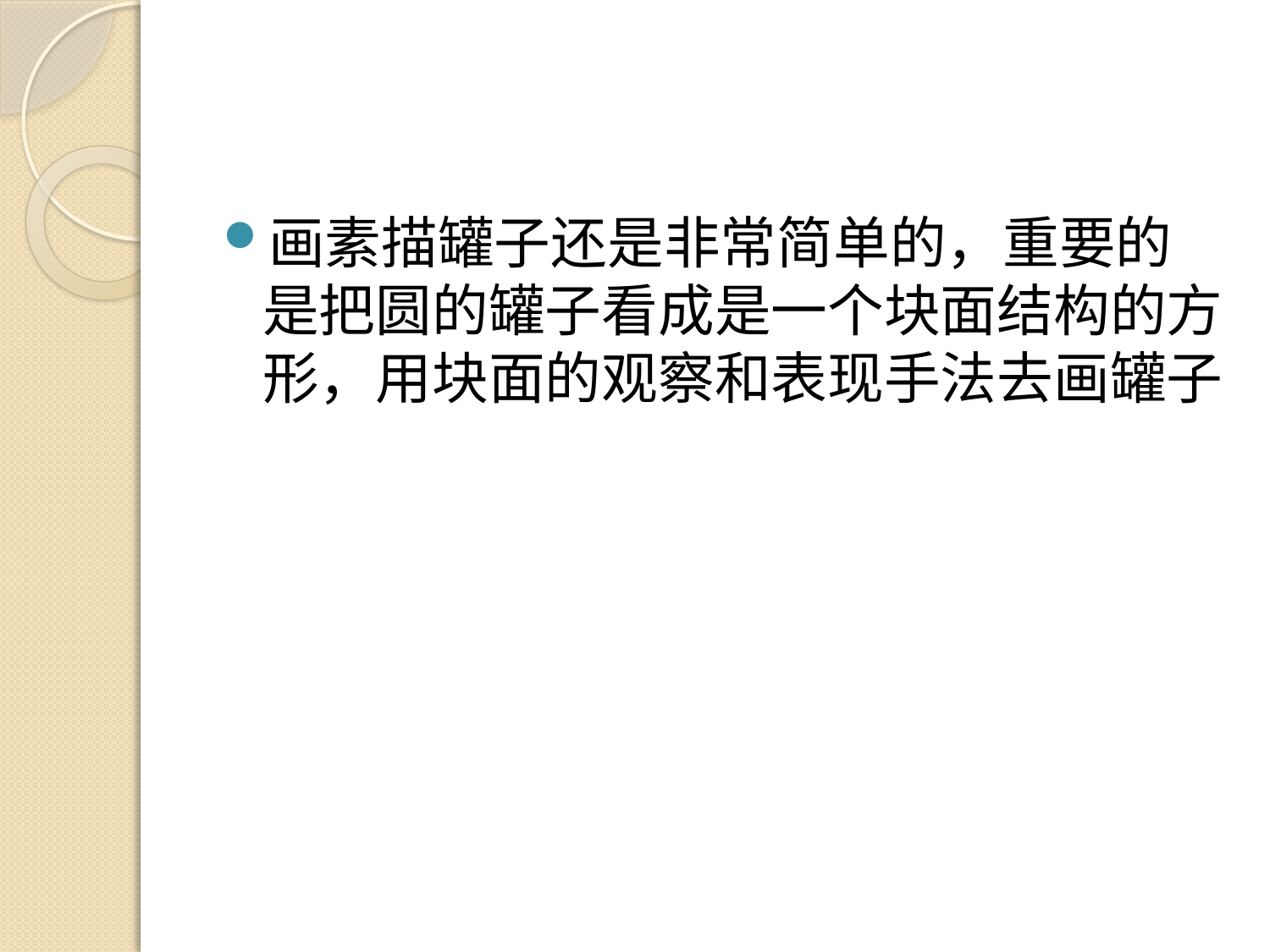

#
画素描罐子还是非常简单的，重要的是把圆的罐子看成是一个块面结构的方形，用块面的观察和表现手法去画罐子